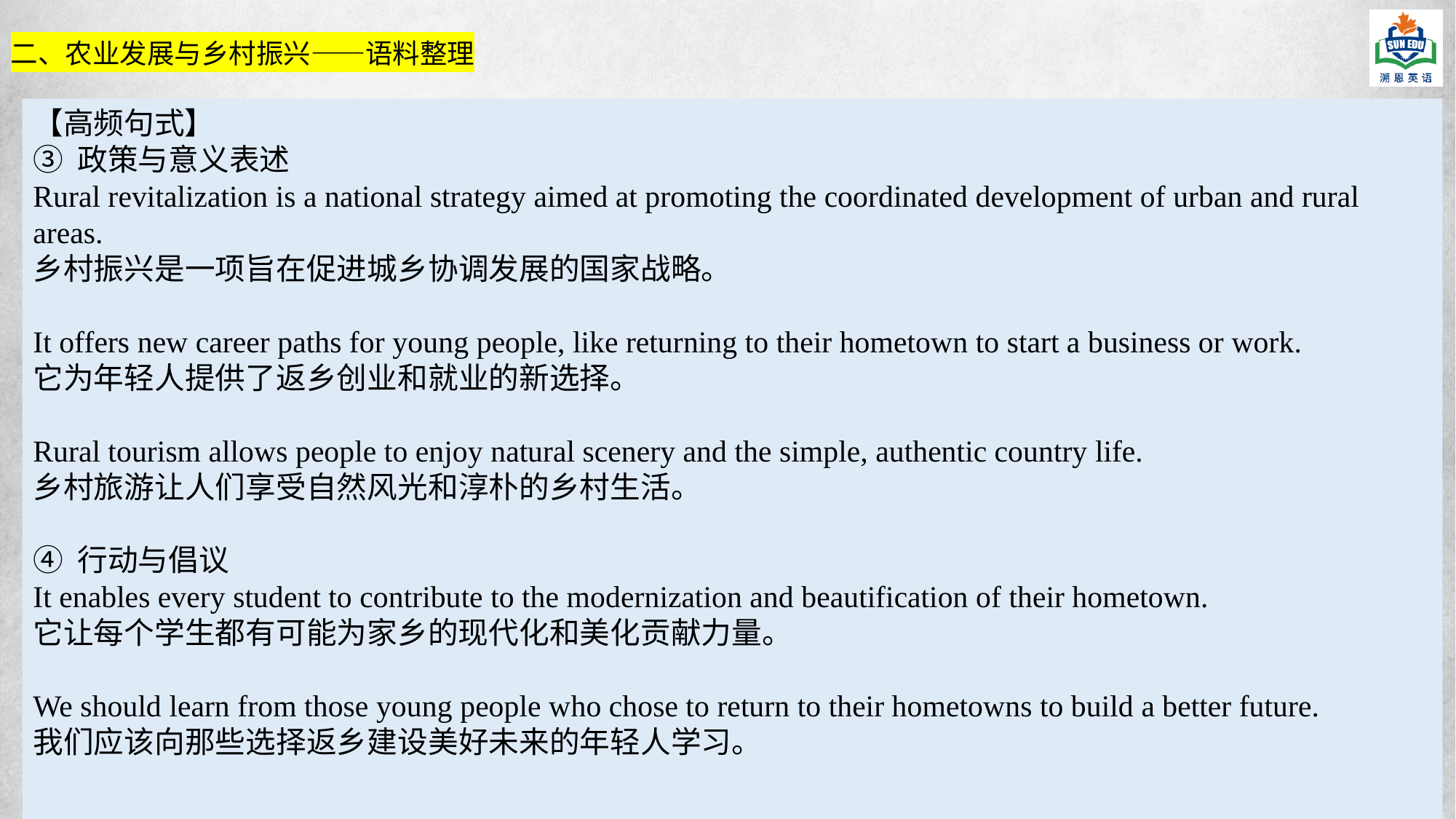

二、农业发展与乡村振兴——语料整理
【高频句式】
③ 政策与意义表述
Rural revitalization is a national strategy aimed at promoting the coordinated development of urban and rural areas.
乡村振兴是一项旨在促进城乡协调发展的国家战略。

It offers new career paths for young people, like returning to their hometown to start a business or work.
它为年轻人提供了返乡创业和就业的新选择。

Rural tourism allows people to enjoy natural scenery and the simple, authentic country life.
乡村旅游让人们享受自然风光和淳朴的乡村生活。

④ 行动与倡议
It enables every student to contribute to the modernization and beautification of their hometown.
它让每个学生都有可能为家乡的现代化和美化贡献力量。

We should learn from those young people who chose to return to their hometowns to build a better future.
我们应该向那些选择返乡建设美好未来的年轻人学习。